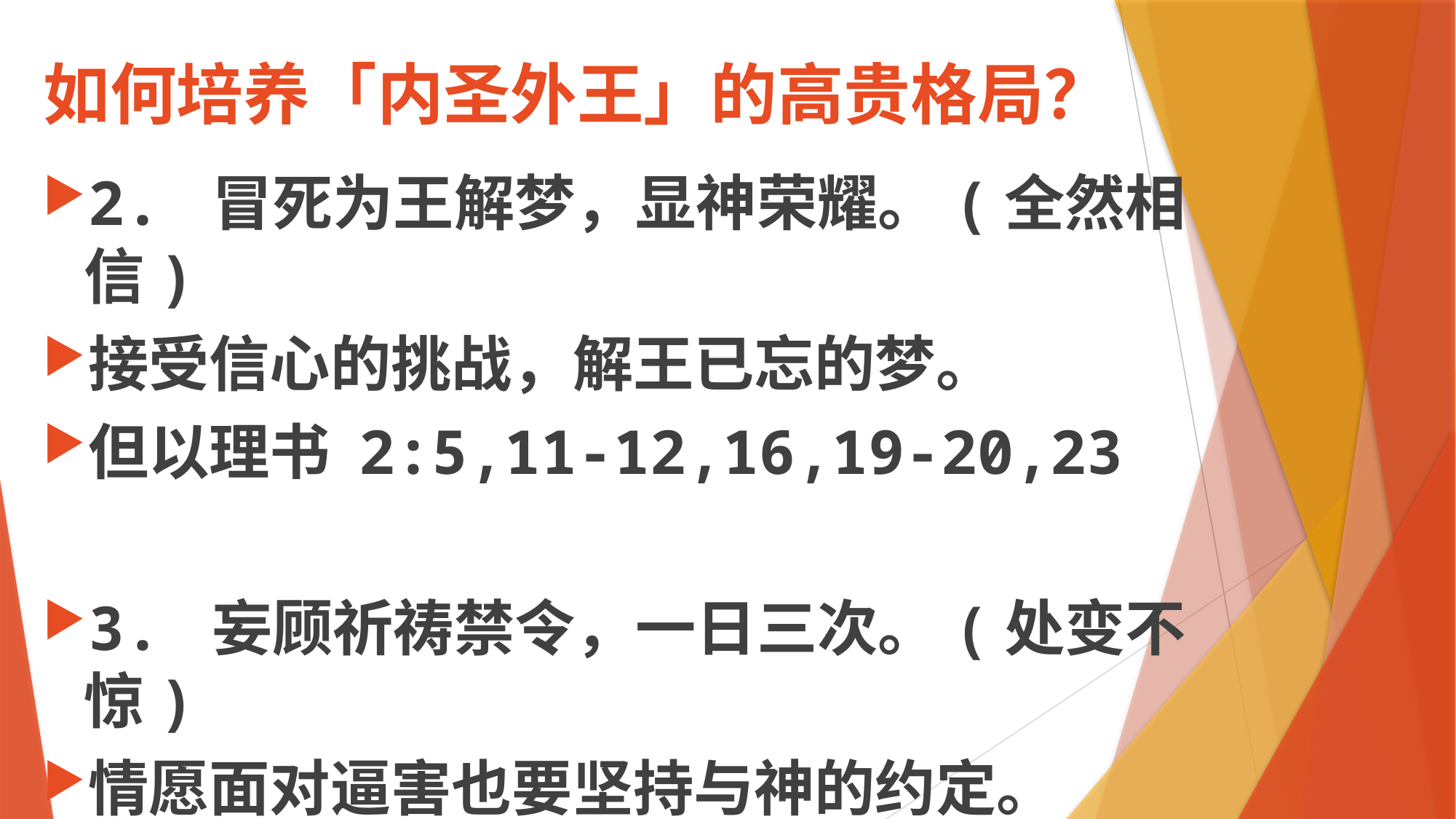

# 如何培养「内圣外王」的高贵格局？
2. 冒死为王解梦，显神荣耀。(全然相信)
接受信心的挑战，解王已忘的梦。
但以理书 2:5,11-12,16,19-20,23

3. 妄顾祈祷禁令，一日三次。(处变不惊)
情愿面对逼害也要坚持与神的约定。
但以理书 6:7,10,13,16,20-22